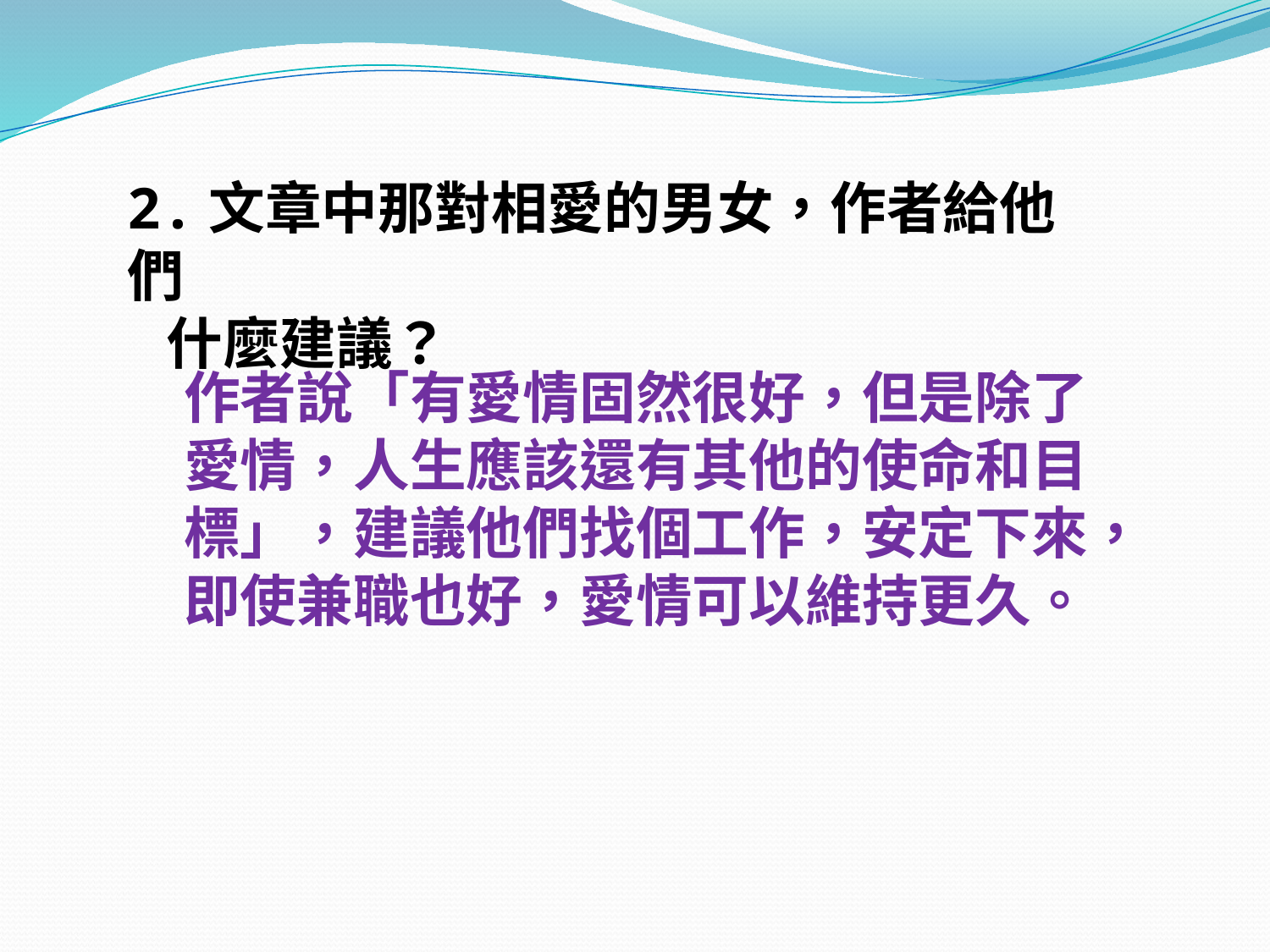

2.文章中那對相愛的男女，作者給他們
  什麼建議？
作者說「有愛情固然很好，但是除了愛情，人生應該還有其他的使命和目標」，建議他們找個工作，安定下來，即使兼職也好，愛情可以維持更久。